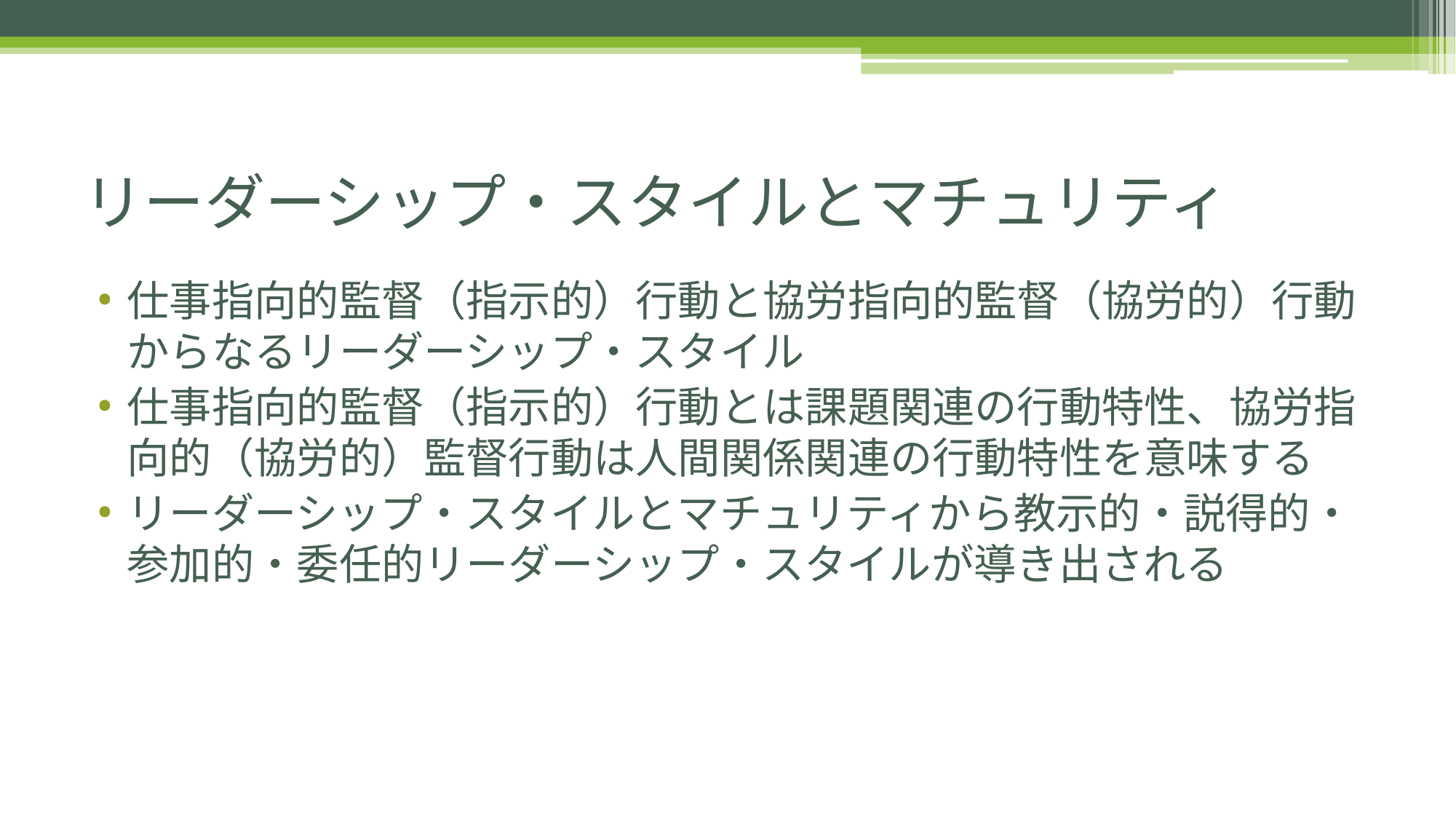

# リーダーシップ・スタイルとマチュリティ
仕事指向的監督（指示的）行動と協労指向的監督（協労的）行動からなるリーダーシップ・スタイル
仕事指向的監督（指示的）行動とは課題関連の行動特性、協労指向的（協労的）監督行動は人間関係関連の行動特性を意味する
リーダーシップ・スタイルとマチュリティから教示的・説得的・参加的・委任的リーダーシップ・スタイルが導き出される